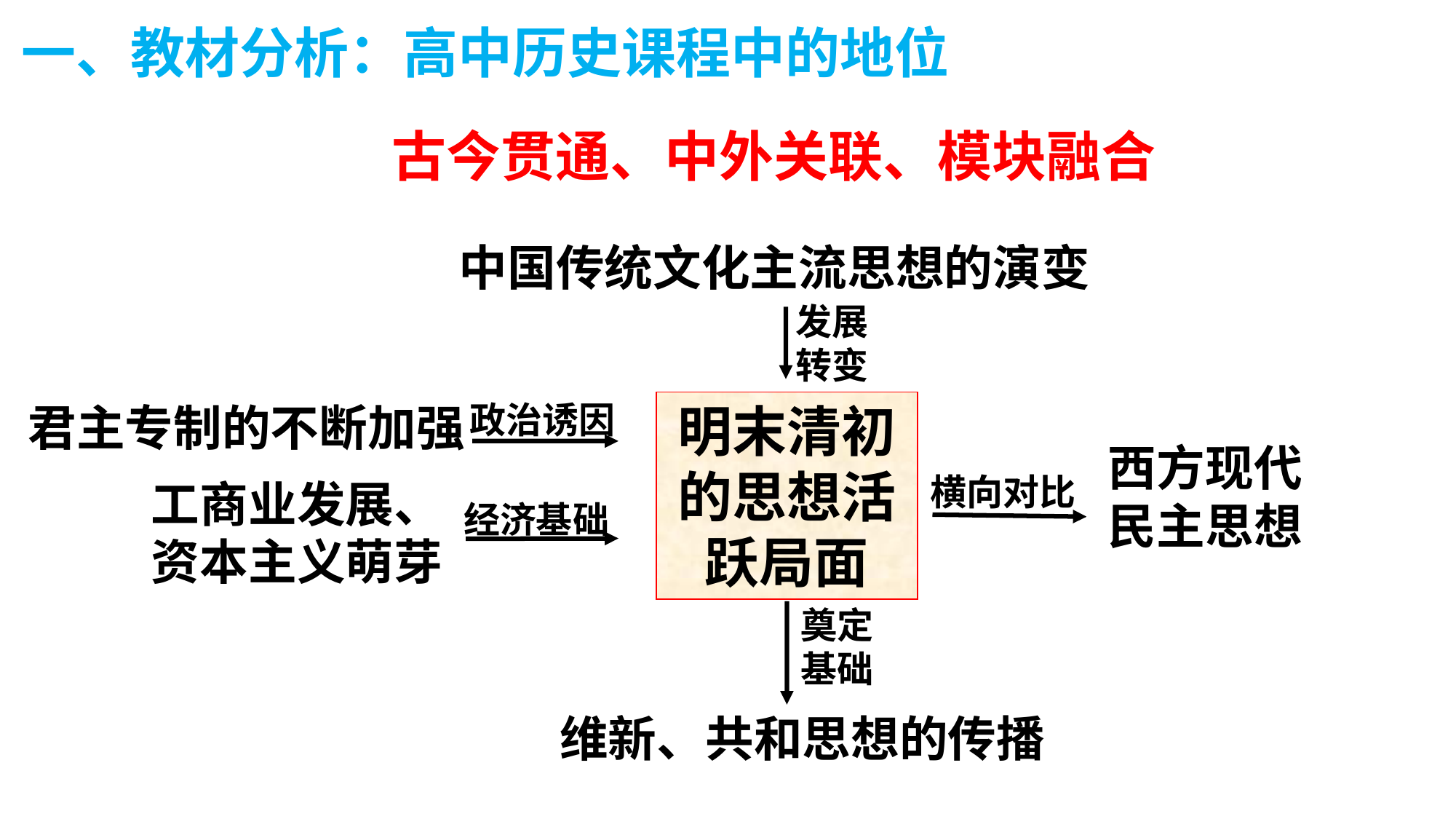

# 一、教材分析：高中历史课程中的地位
古今贯通、中外关联、模块融合
中国传统文化主流思想的演变
发展
转变

政治诱因
君主专制的不断加强
明末清初的思想活跃局面

西方现代民主思想
横向对比

工商业发展、
资本主义萌芽

经济基础
奠定基础

维新、共和思想的传播